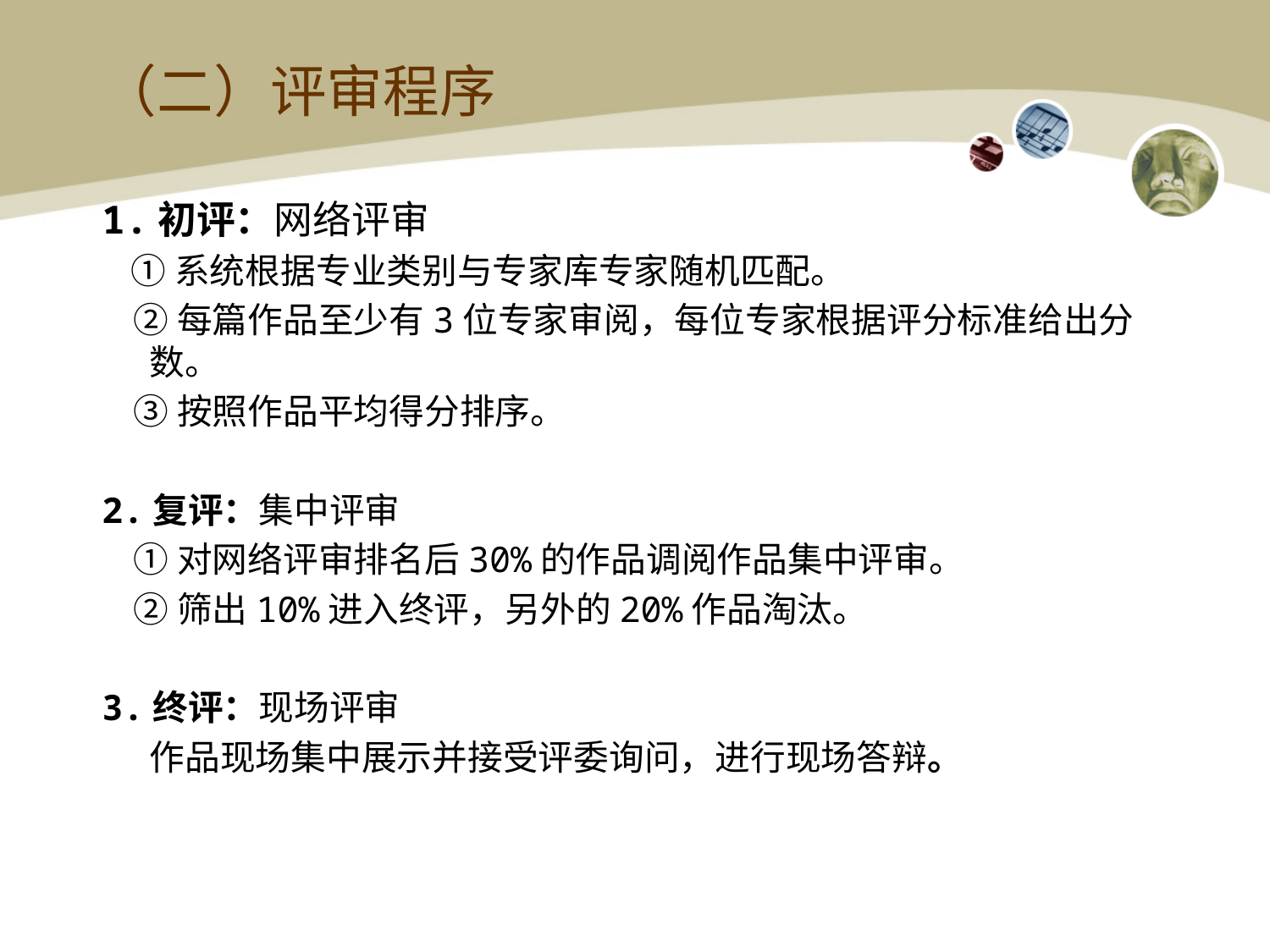

# （二）评审程序
1.初评：网络评审
    ①系统根据专业类别与专家库专家随机匹配。
    ②每篇作品至少有3位专家审阅，每位专家根据评分标准给出分数。
    ③按照作品平均得分排序。

2.复评：集中评审
    ①对网络评审排名后30%的作品调阅作品集中评审。
    ②筛出10%进入终评，另外的20%作品淘汰。

3.终评：现场评审
     作品现场集中展示并接受评委询问，进行现场答辩。